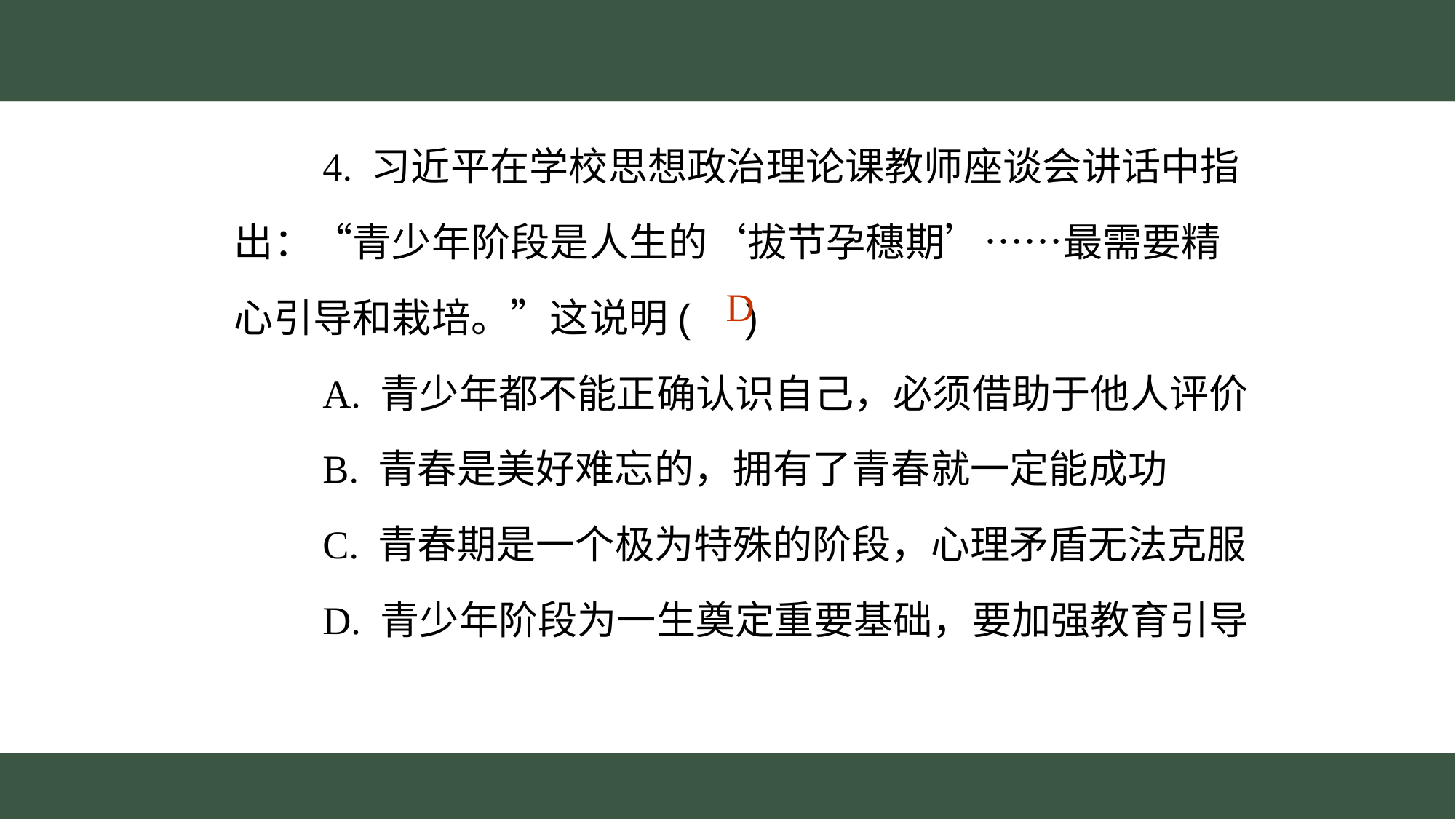

4. 习近平在学校思想政治理论课教师座谈会讲话中指
出：“青少年阶段是人生的‘拔节孕穗期’……最需要精
心引导和栽培。”这说明(     )
　　A. 青少年都不能正确认识自己，必须借助于他人评价
　　B. 青春是美好难忘的，拥有了青春就一定能成功
　　C. 青春期是一个极为特殊的阶段，心理矛盾无法克服
　　D. 青少年阶段为一生奠定重要基础，要加强教育引导
D